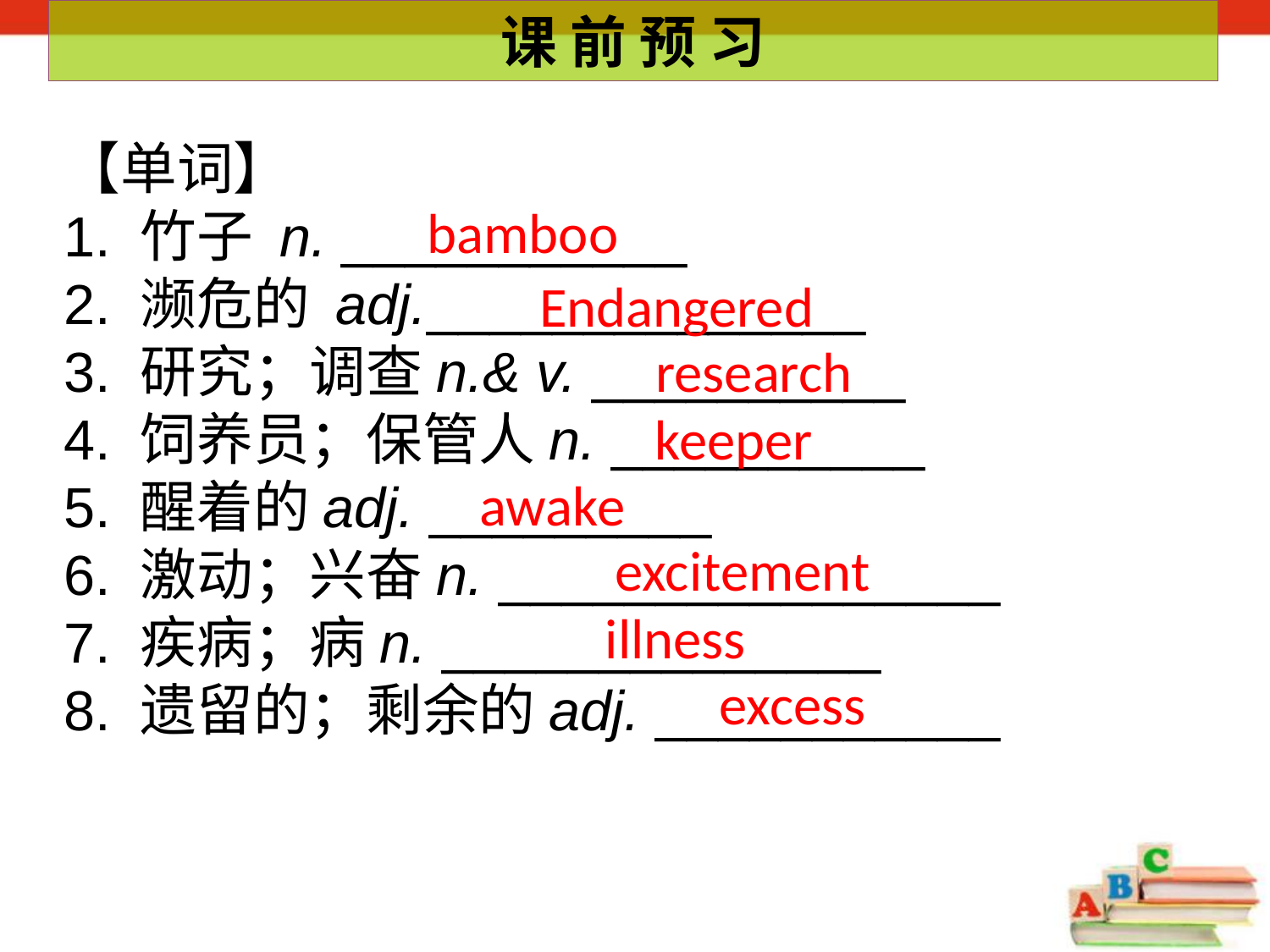

课 前 预 习
【单词】
1. 竹子 n. ___________
2. 濒危的 adj.______________
3. 研究；调查n.& v. __________
4. 饲养员；保管人n. __________
5. 醒着的adj. _________
6. 激动；兴奋n. ________________
7. 疾病；病n. ______________
8. 遗留的；剩余的adj. ___________
bamboo
Endangered
research
keeper
awake
excitement
illness
excess